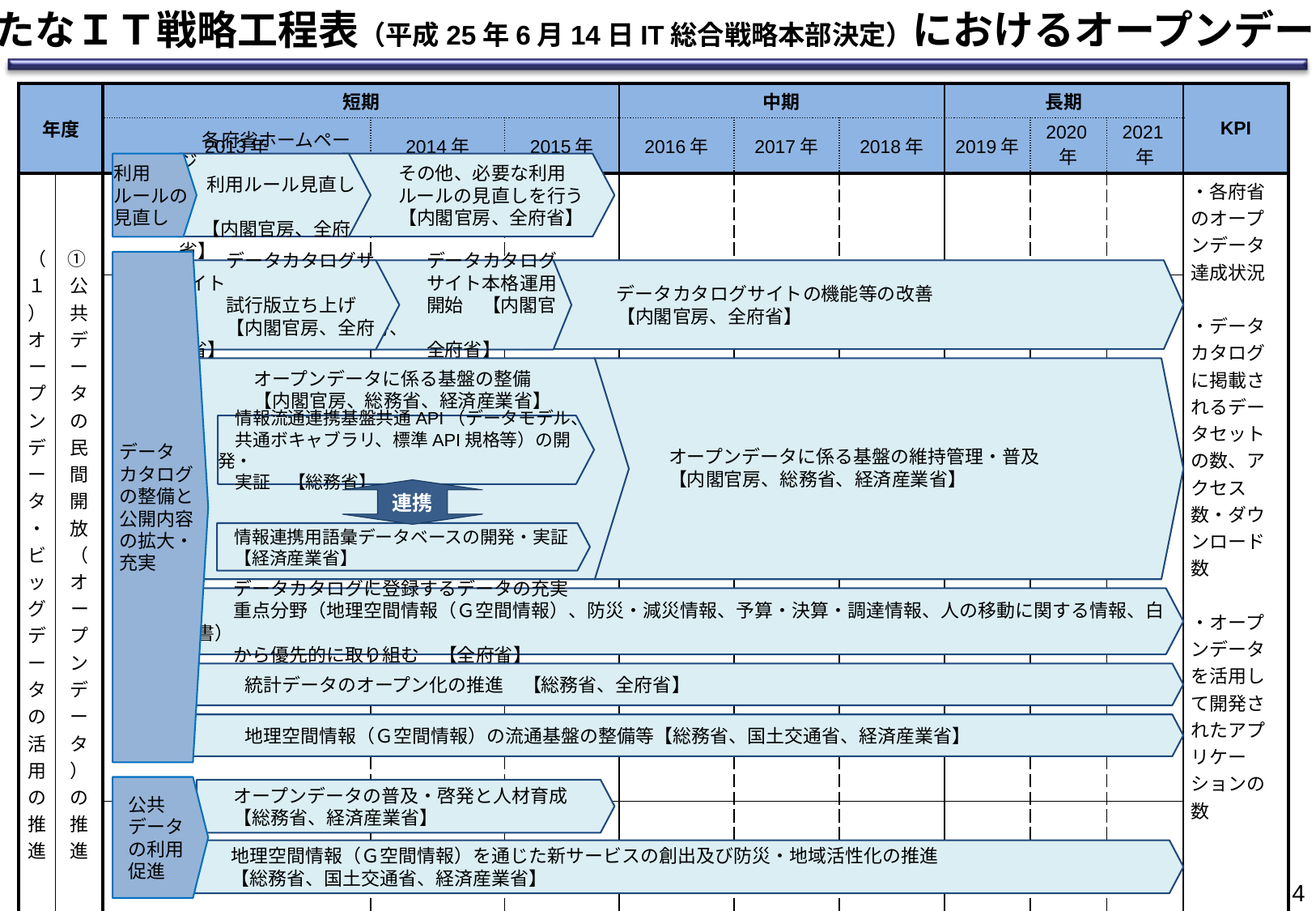

新たなＩＴ戦略工程表（平成25年6月14日IT総合戦略本部決定）におけるオープンデータ

| 年度 |  | 短期 |  |  | 中期 |  |  | 長期 |  |  | KPI |
| --- | --- | --- | --- | --- | --- | --- | --- | --- | --- | --- | --- |
|  |  | 2013年 | 2014年 | 2015年 | 2016年 | 2017年 | 2018年 | 2019年 | 2020年 | 2021年 |  |
| （１）オープンデータ・ビッグデータの活用の推進 | ①公共データの民間開放（オープンデータ）の推進 |  |  |  |  |  |  |  |  |  | ・各府省のオープンデータ達成状況 ・データカタログに掲載されるデータセットの数、アクセス数・ダウンロード数 ・オープンデータを活用して開発されたアプリケーションの数 |
|  |  |  |  |  |  |  |  |  |  |  |  |
|  |  |  |  |  |  |  |  |  |  |  |  |
利用
ルールの
見直し
　 各府省ホームページ
　  利用ルール見直し
　 【内閣官房、全府省】
　　　その他、必要な利用
　　　ルールの見直しを行う
　　　【内閣官房、全府省】
データ
カタログ
の整備と
公開内容
の拡大・
充実
　　データカタログサイト
　　試行版立ち上げ
　　【内閣官房、全府省】
　　　データカタログ
　　　サイト本格運用
　　　開始　【内閣官房、
　　　全府省】
　　　　　データカタログサイトの機能等の改善
　　　　　【内閣官房、全府省】

オープンデータに係る基盤の整備
【内閣官房、総務省、経済産業省】
　情報流通連携基盤共通API（データモデル、
　共通ボキャブラリ、標準API規格等）の開発・
　実証　【総務省】
オープンデータに係る基盤の維持管理・普及
【内閣官房、総務省、経済産業省】

連携
　情報連携用語彙データベースの開発・実証
　【経済産業省】
　　データカタログに登録するデータの充実
　　重点分野（地理空間情報（Ｇ空間情報）、防災・減災情報、予算・決算・調達情報、人の移動に関する情報、白書）
　　から優先的に取り組む　【全府省】
　　　統計データのオープン化の推進　【総務省、全府省】
　　　地理空間情報（Ｇ空間情報）の流通基盤の整備等【総務省、国土交通省、経済産業省】
公共
データ
の利用
促進
　　オープンデータの普及・啓発と人材育成
　　【総務省、経済産業省】
　　地理空間情報（Ｇ空間情報）を通じた新サービスの創出及び防災・地域活性化の推進
　　【総務省、国土交通省、経済産業省】
4